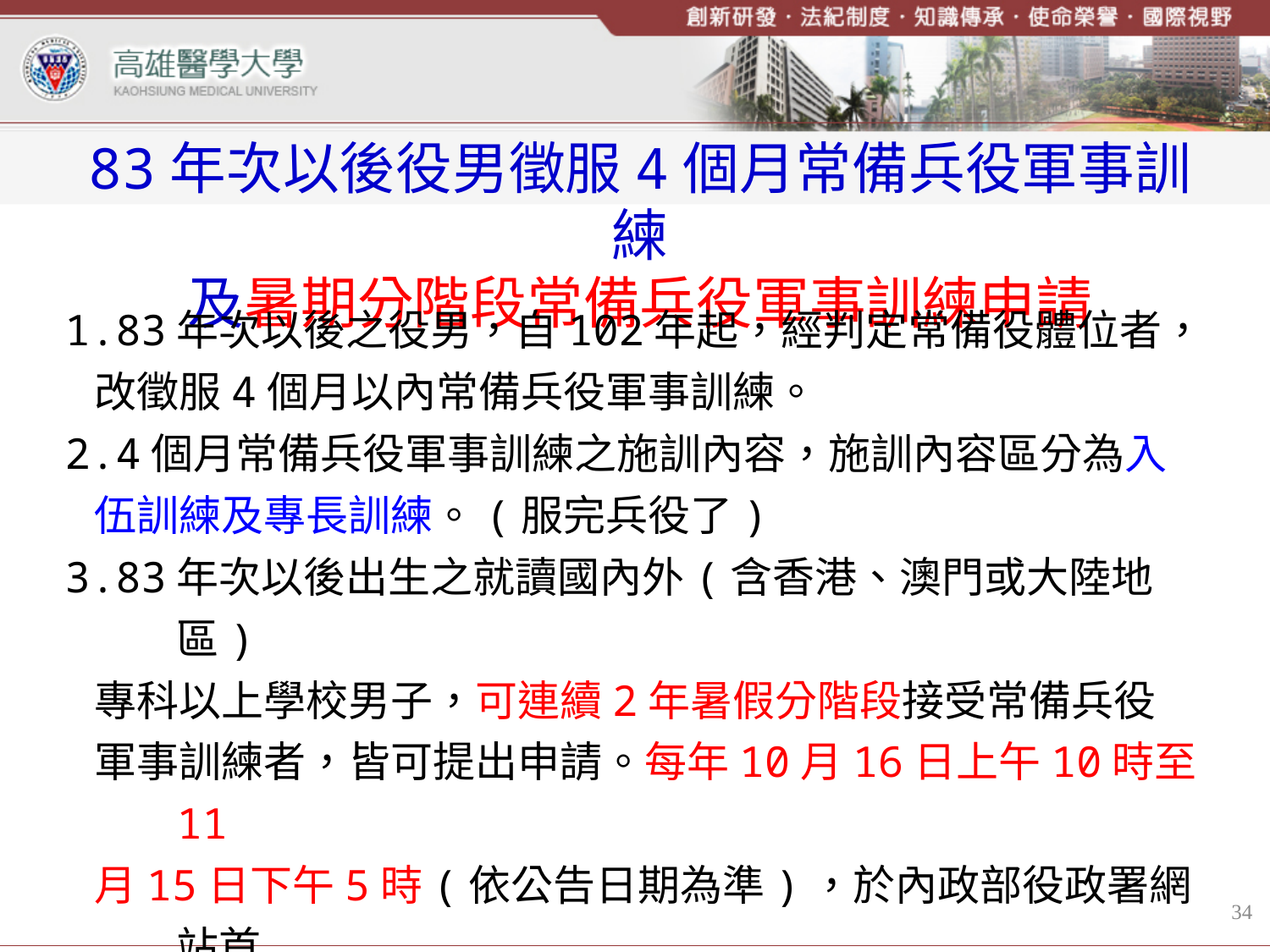

83年次以後役男徵服4個月常備兵役軍事訓練
及暑期分階段常備兵役軍事訓練申請
1.83年次以後之役男，自102年起，經判定常備役體位者，
  改徵服4個月以內常備兵役軍事訓練。
2.4個月常備兵役軍事訓練之施訓內容，施訓內容區分為入
  伍訓練及專長訓練。(服完兵役了)
3.83年次以後出生之就讀國內外(含香港、澳門或大陸地區)
  專科以上學校男子，可連續2年暑假分階段接受常備兵役
  軍事訓練者，皆可提出申請。每年10月16日上午10時至11
  月15日下午5時(依公告日期為準)，於內政部役政署網站首
  頁「申請分階段接受常備兵役軍事訓練系統」進行申請作業
4.其他兵役相關請洽軍訓室 王占魁先生 分機2120#34
34